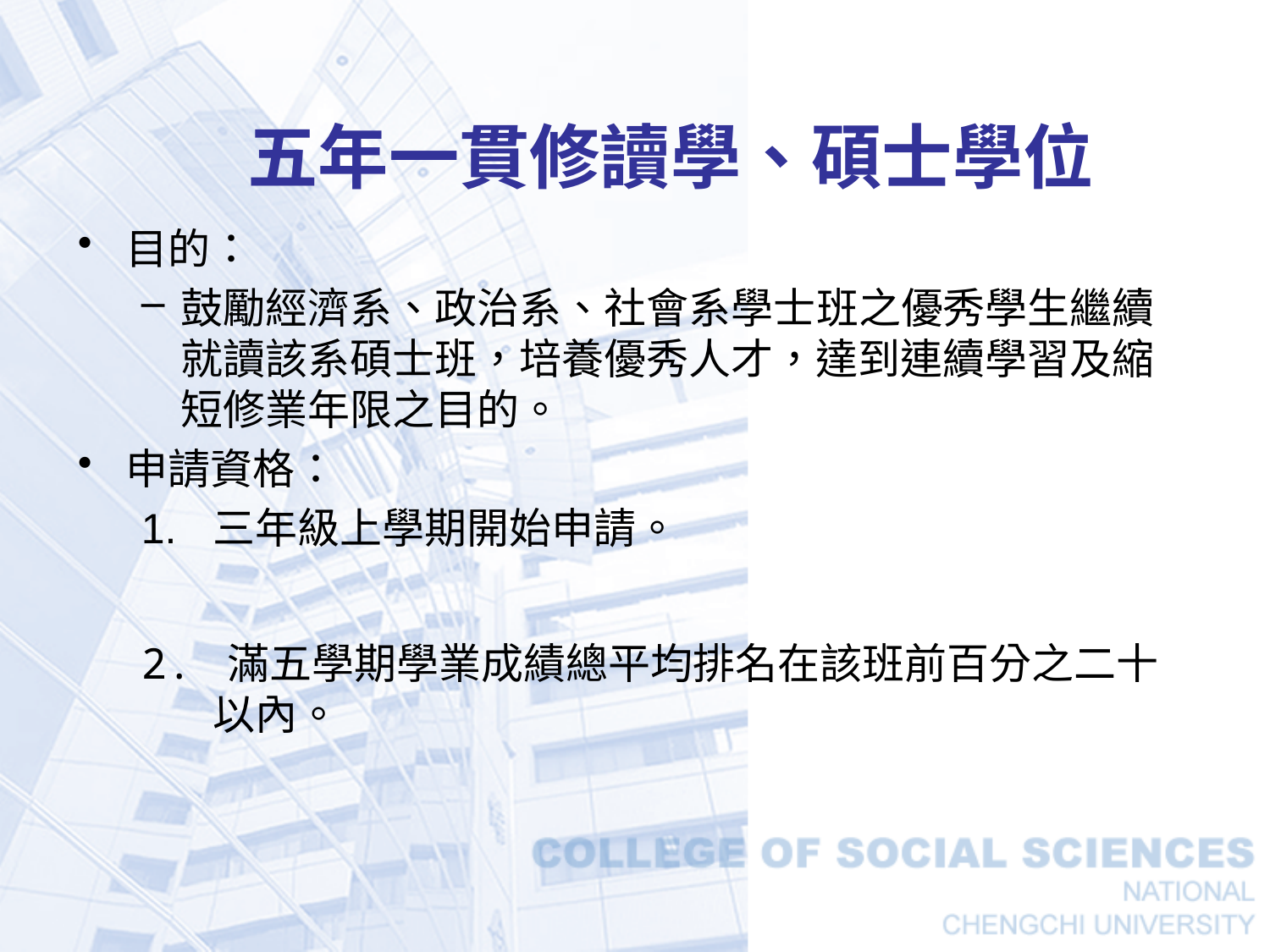

# 五年一貫修讀學、碩士學位
目的：
鼓勵經濟系、政治系、社會系學士班之優秀學生繼續就讀該系碩士班，培養優秀人才，達到連續學習及縮短修業年限之目的。
申請資格：
三年級上學期開始申請。

2. 滿五學期學業成績總平均排名在該班前百分之二十以內。